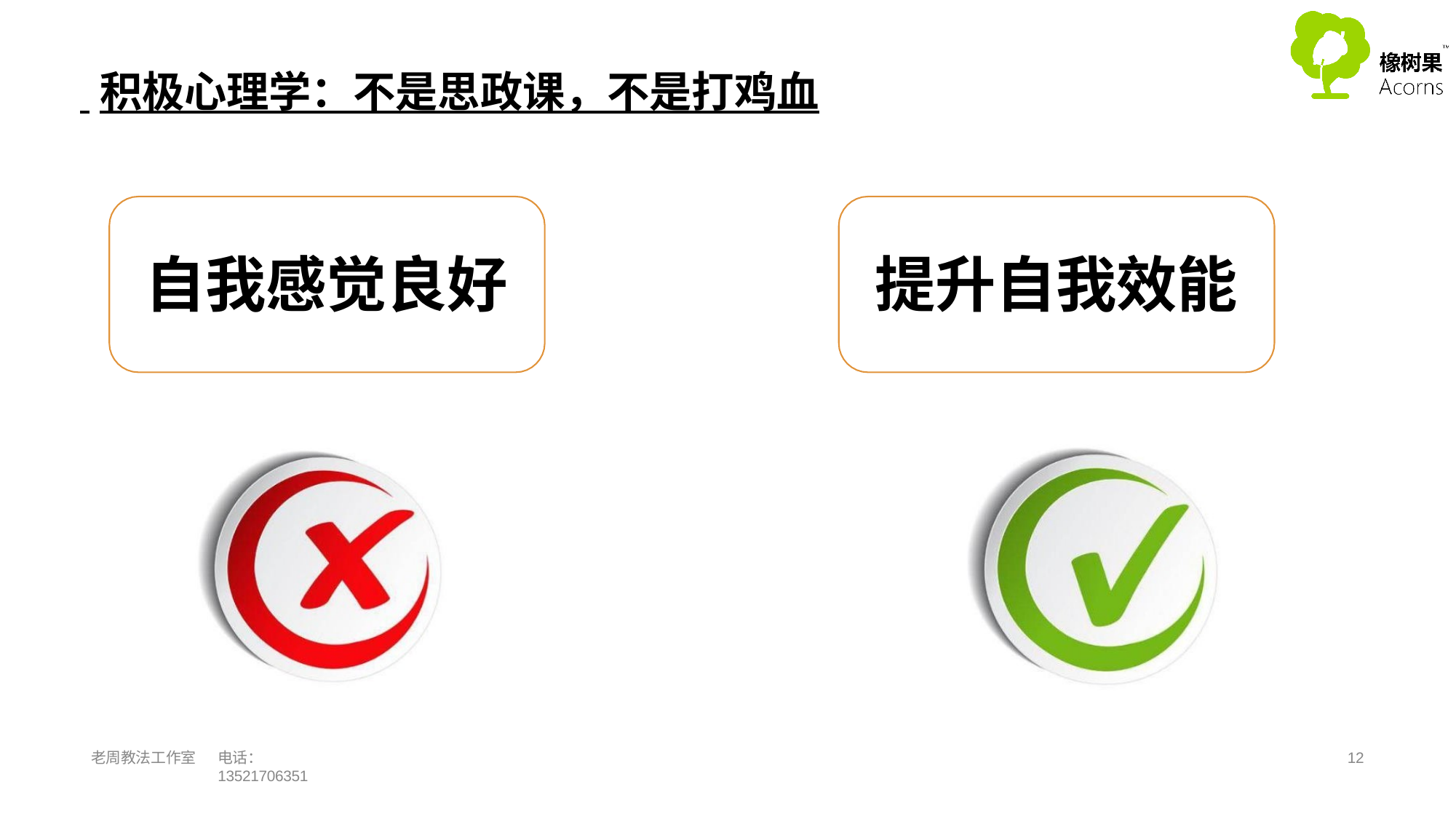

# 积极心理学：不是思政课，不是打鸡血

自我感觉良好
提升自我效能

老周教法工作室
电话：13521706351
12